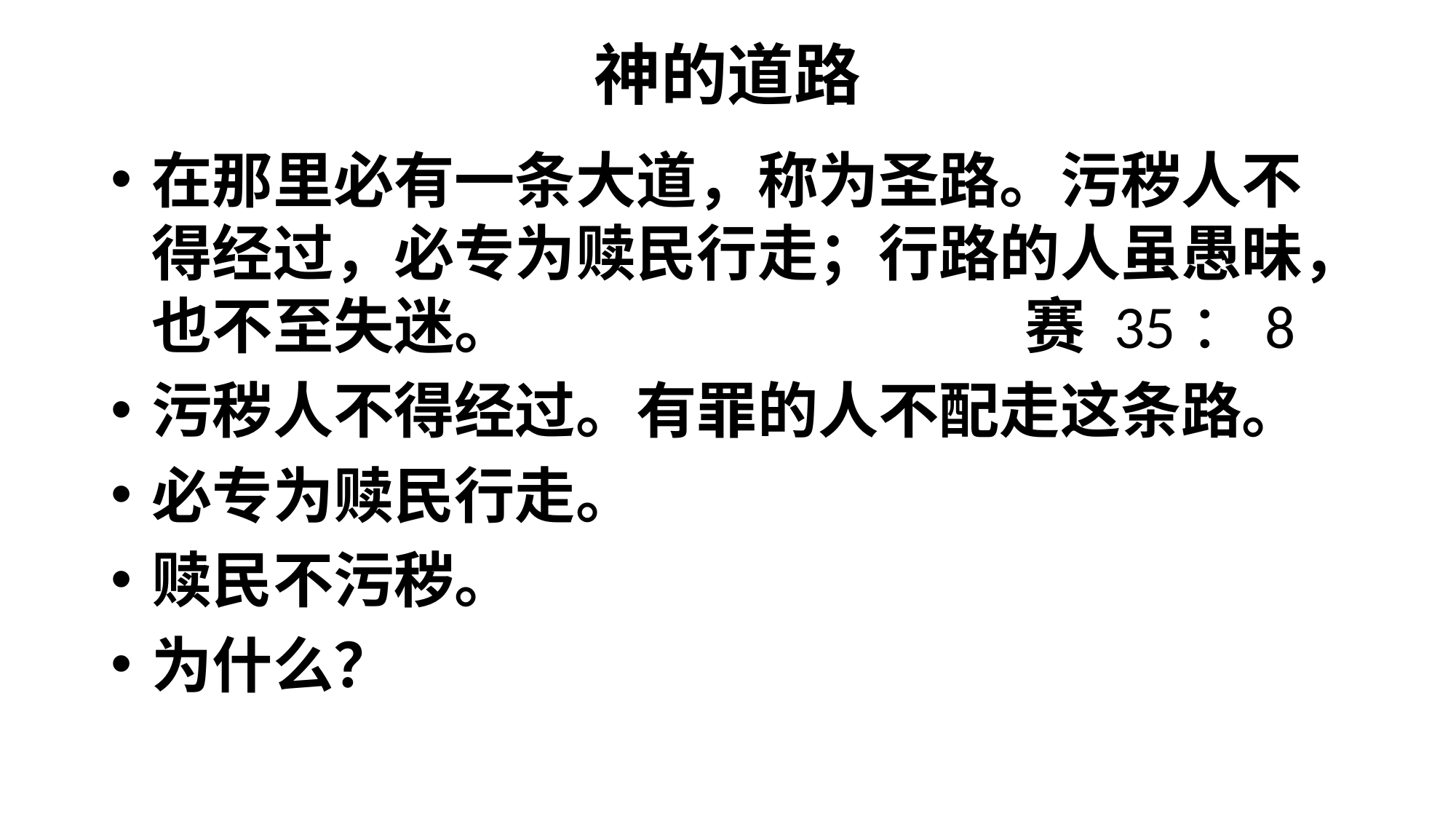

# 神的道路
在那里必有一条大道，称为圣路。污秽人不得经过，必专为赎民行走；行路的人虽愚昧，也不至失迷。 					赛 35：8
污秽人不得经过。有罪的人不配走这条路。
必专为赎民行走。
赎民不污秽。
为什么？